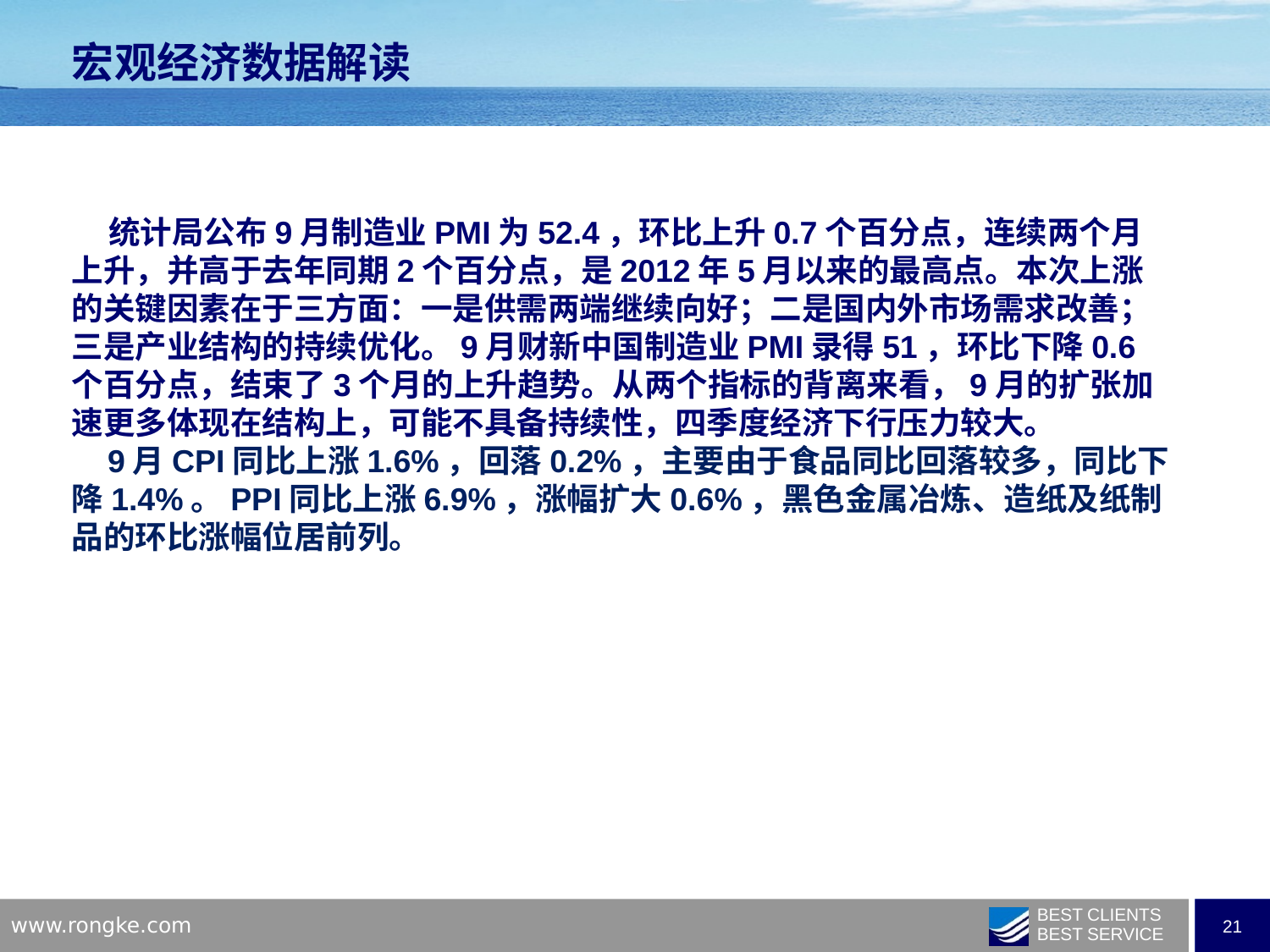

宏观经济数据解读

    统计局公布9月制造业PMI为52.4，环比上升0.7个百分点，连续两个月上升，并高于去年同期2个百分点，是2012年5月以来的最高点。本次上涨的关键因素在于三方面：一是供需两端继续向好；二是国内外市场需求改善；三是产业结构的持续优化。9月财新中国制造业PMI录得51，环比下降0.6个百分点，结束了3个月的上升趋势。从两个指标的背离来看，9月的扩张加速更多体现在结构上，可能不具备持续性，四季度经济下行压力较大。
    9月CPI同比上涨1.6%，回落0.2%，主要由于食品同比回落较多，同比下降1.4%。PPI同比上涨6.9%，涨幅扩大0.6%，黑色金属冶炼、造纸及纸制品的环比涨幅位居前列。